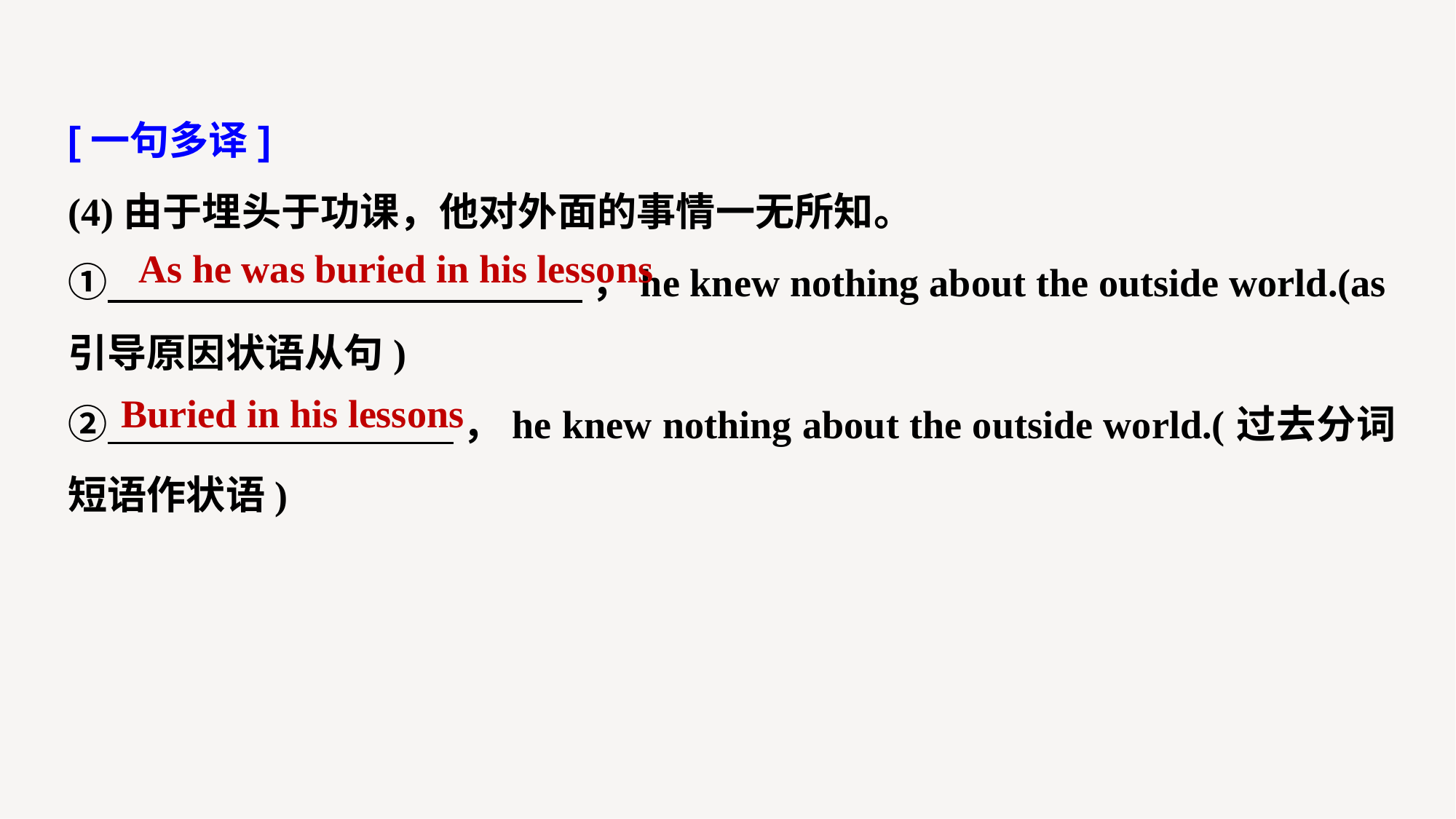

[一句多译]
(4)由于埋头于功课，他对外面的事情一无所知。
①                                                    ，he knew nothing about the outside world.(as引导原因状语从句)
②                                    ，he knew nothing about the outside world.(过去分词短语作状语)
As he was buried in his lessons
Buried in his lessons